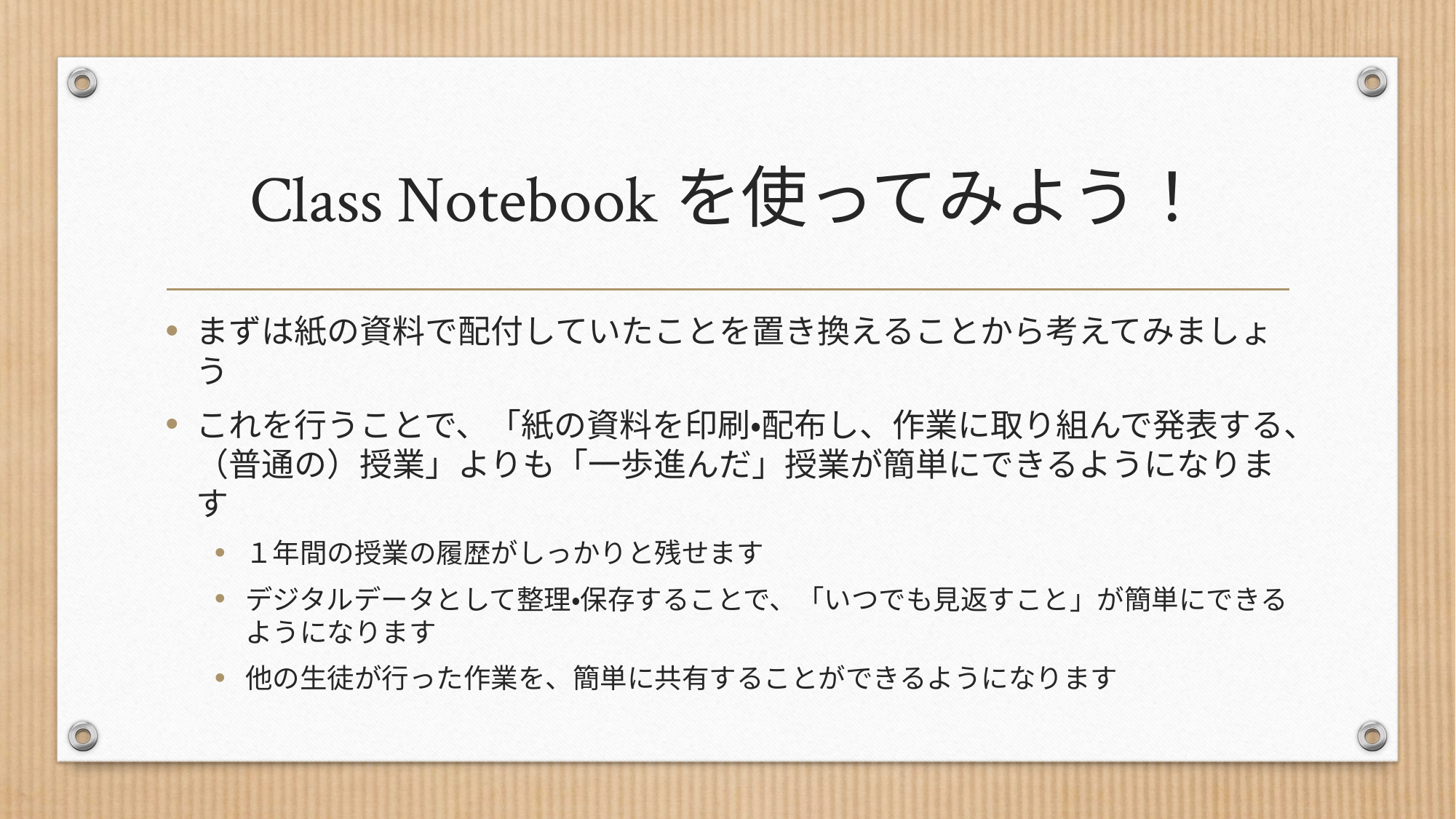

# Class Notebookを使ってみよう！
まずは紙の資料で配付していたことを置き換えることから考えてみましょう
これを行うことで、「紙の資料を印刷・配布し、作業に取り組んで発表する、（普通の）授業」よりも「一歩進んだ」授業が簡単にできるようになります
１年間の授業の履歴がしっかりと残せます
デジタルデータとして整理・保存することで、「いつでも見返すこと」が簡単にできるようになります
他の生徒が行った作業を、簡単に共有することができるようになります